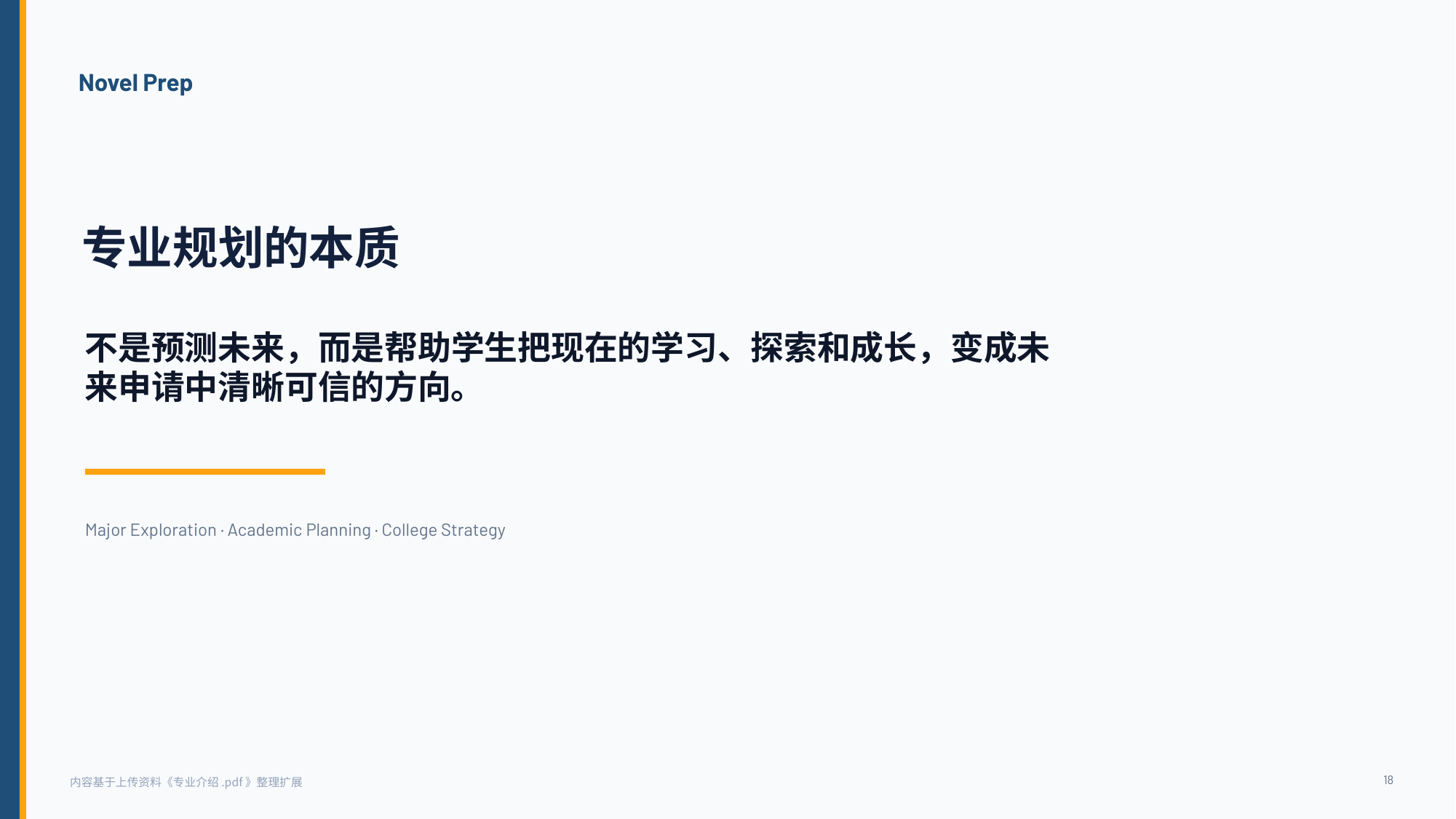

Novel Prep
专业规划的本质
不是预测未来，而是帮助学生把现在的学习、探索和成长，变成未来申请中清晰可信的方向。

Major Exploration · Academic Planning · College Strategy
18
内容基于上传资料《专业介绍.pdf》整理扩展